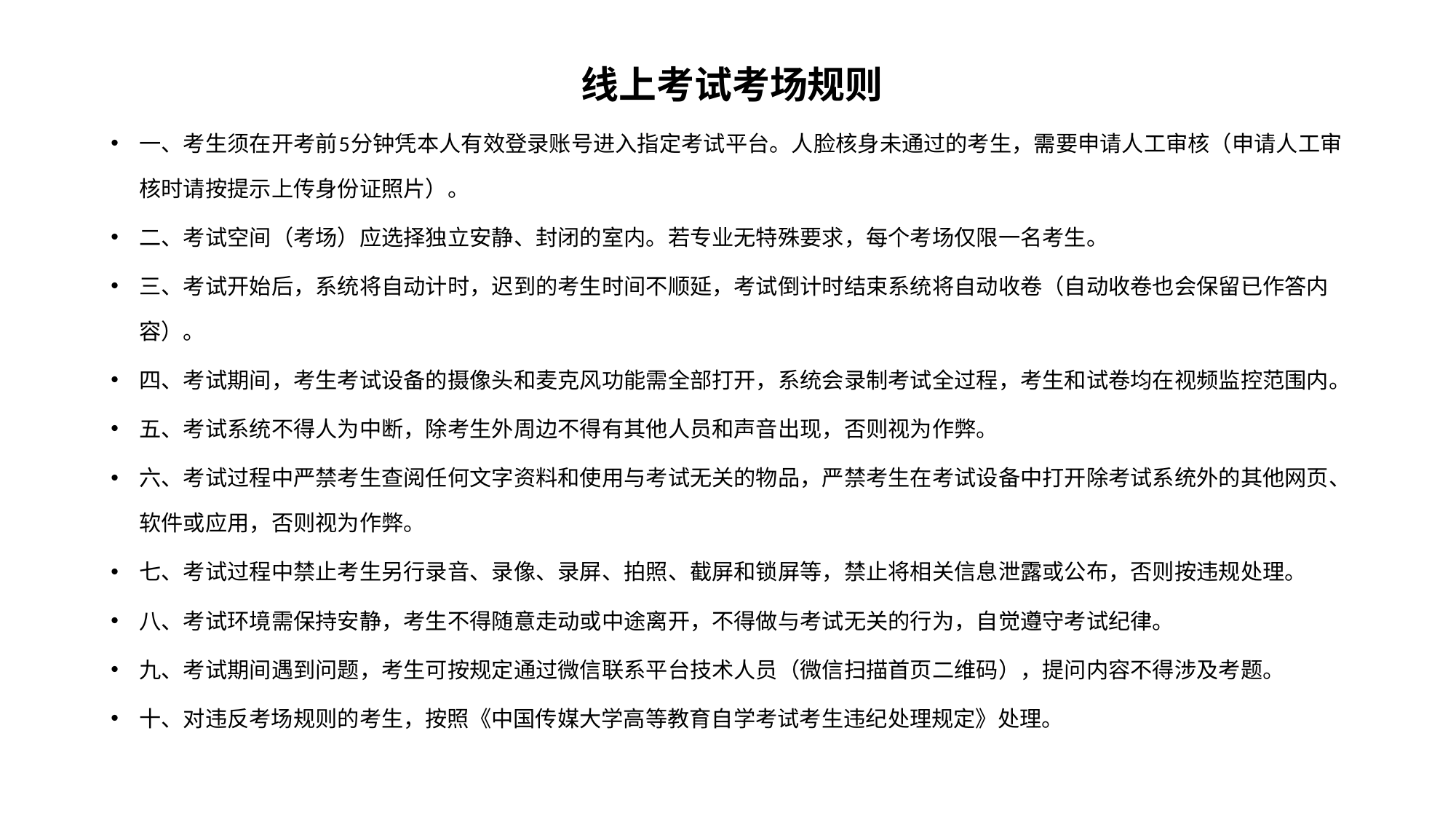

# 线上考试考场规则
一、考生须在开考前5分钟凭本人有效登录账号进入指定考试平台。人脸核身未通过的考生，需要申请人工审核（申请人工审核时请按提示上传身份证照片）。
二、考试空间（考场）应选择独立安静、封闭的室内。若专业无特殊要求，每个考场仅限一名考生。
三、考试开始后，系统将自动计时，迟到的考生时间不顺延，考试倒计时结束系统将自动收卷（自动收卷也会保留已作答内容）。
四、考试期间，考生考试设备的摄像头和麦克风功能需全部打开，系统会录制考试全过程，考生和试卷均在视频监控范围内。
五、考试系统不得人为中断，除考生外周边不得有其他人员和声音出现，否则视为作弊。
六、考试过程中严禁考生查阅任何文字资料和使用与考试无关的物品，严禁考生在考试设备中打开除考试系统外的其他网页、软件或应用，否则视为作弊。
七、考试过程中禁止考生另行录音、录像、录屏、拍照、截屏和锁屏等，禁止将相关信息泄露或公布，否则按违规处理。
八、考试环境需保持安静，考生不得随意走动或中途离开，不得做与考试无关的行为，自觉遵守考试纪律。
九、考试期间遇到问题，考生可按规定通过微信联系平台技术人员（微信扫描首页二维码），提问内容不得涉及考题。
十、对违反考场规则的考生，按照《中国传媒大学高等教育自学考试考生违纪处理规定》处理。